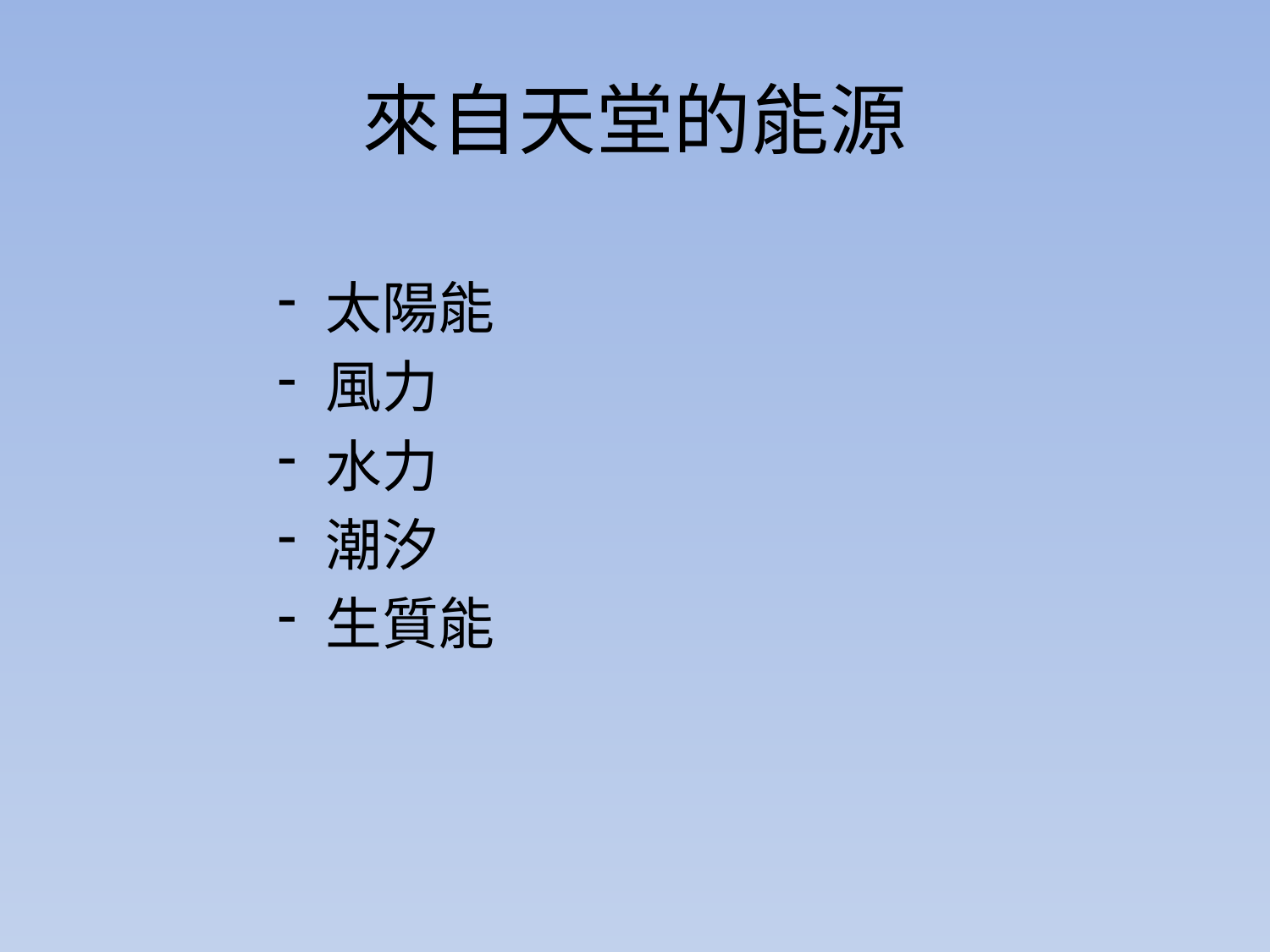

# 來自天堂的能源
太陽能
風力
水力
潮汐
生質能